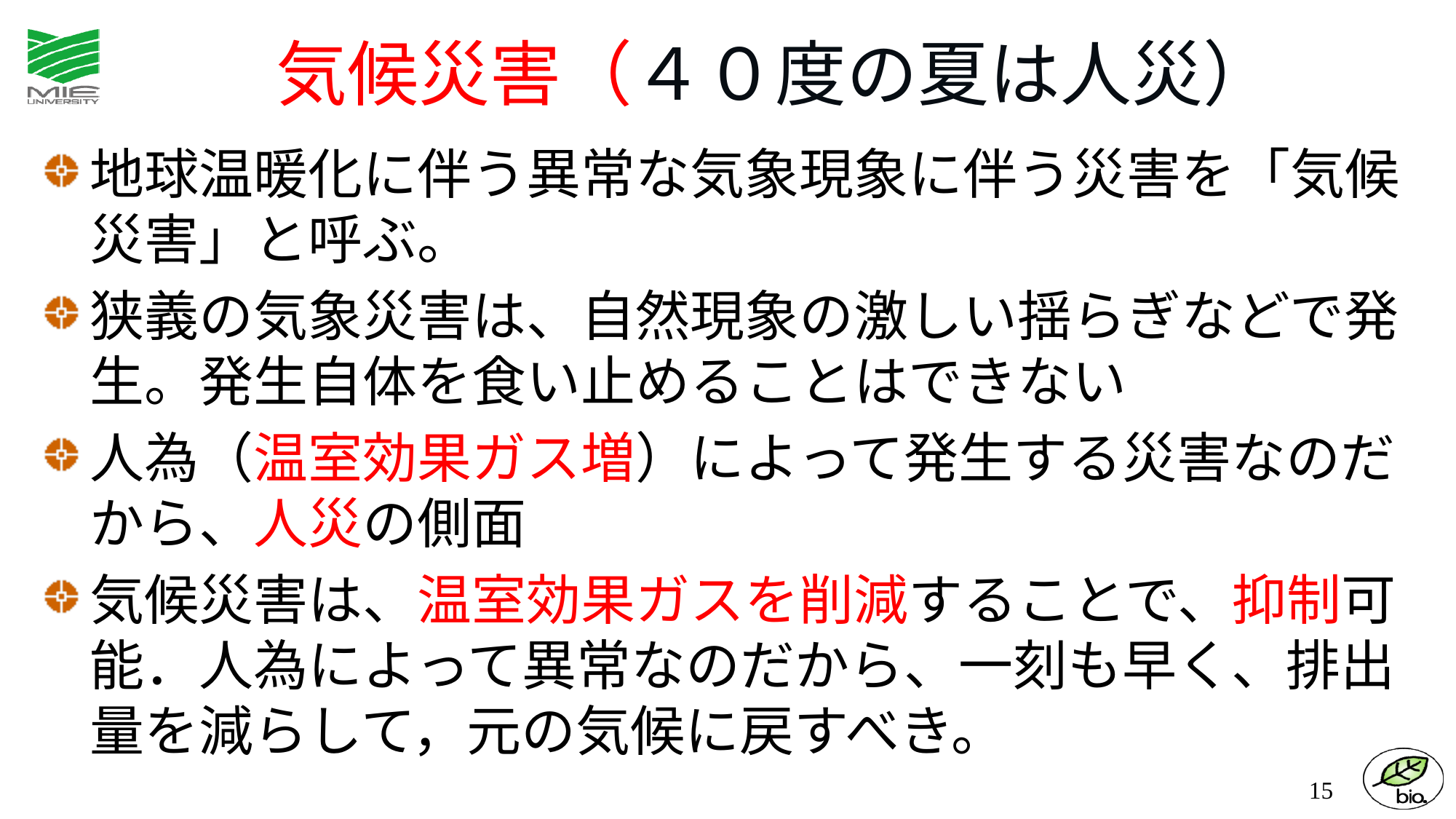

# 気候災害（４０度の夏は人災）
地球温暖化に伴う異常な気象現象に伴う災害を「気候災害」と呼ぶ。
狭義の気象災害は、自然現象の激しい揺らぎなどで発生。発生自体を食い止めることはできない
人為（温室効果ガス増）によって発生する災害なのだから、人災の側面
気候災害は、温室効果ガスを削減することで、抑制可能．人為によって異常なのだから、一刻も早く、排出量を減らして，元の気候に戻すべき。

15